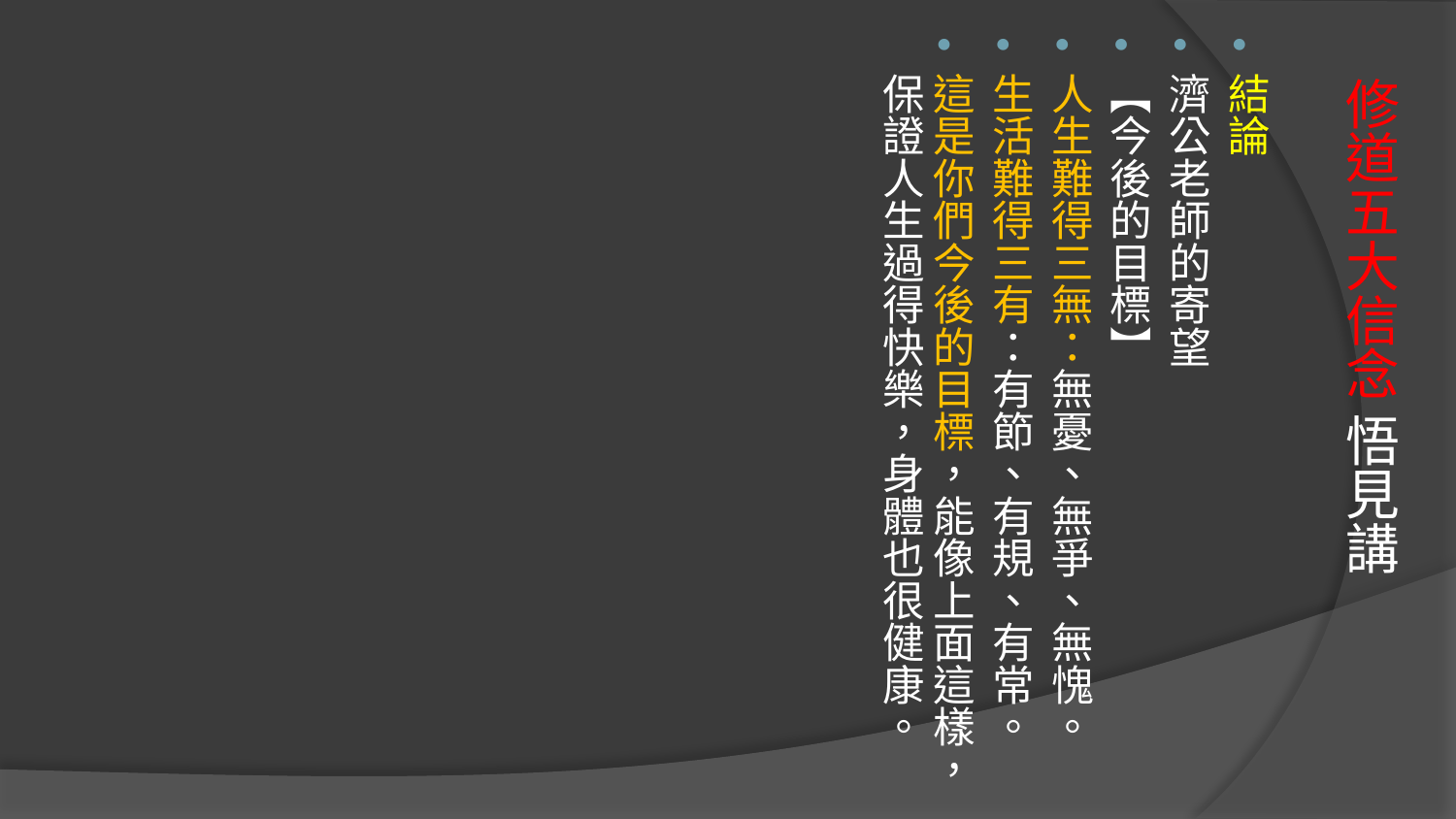

結論
濟公老師的寄望
【今後的目標】
人生難得三無：無憂、無爭、無愧。
生活難得三有：有節、有規、有常。
這是你們今後的目標，能像上面這樣，保證人生過得快樂，身體也很健康。

# 修道五大信念 悟見講